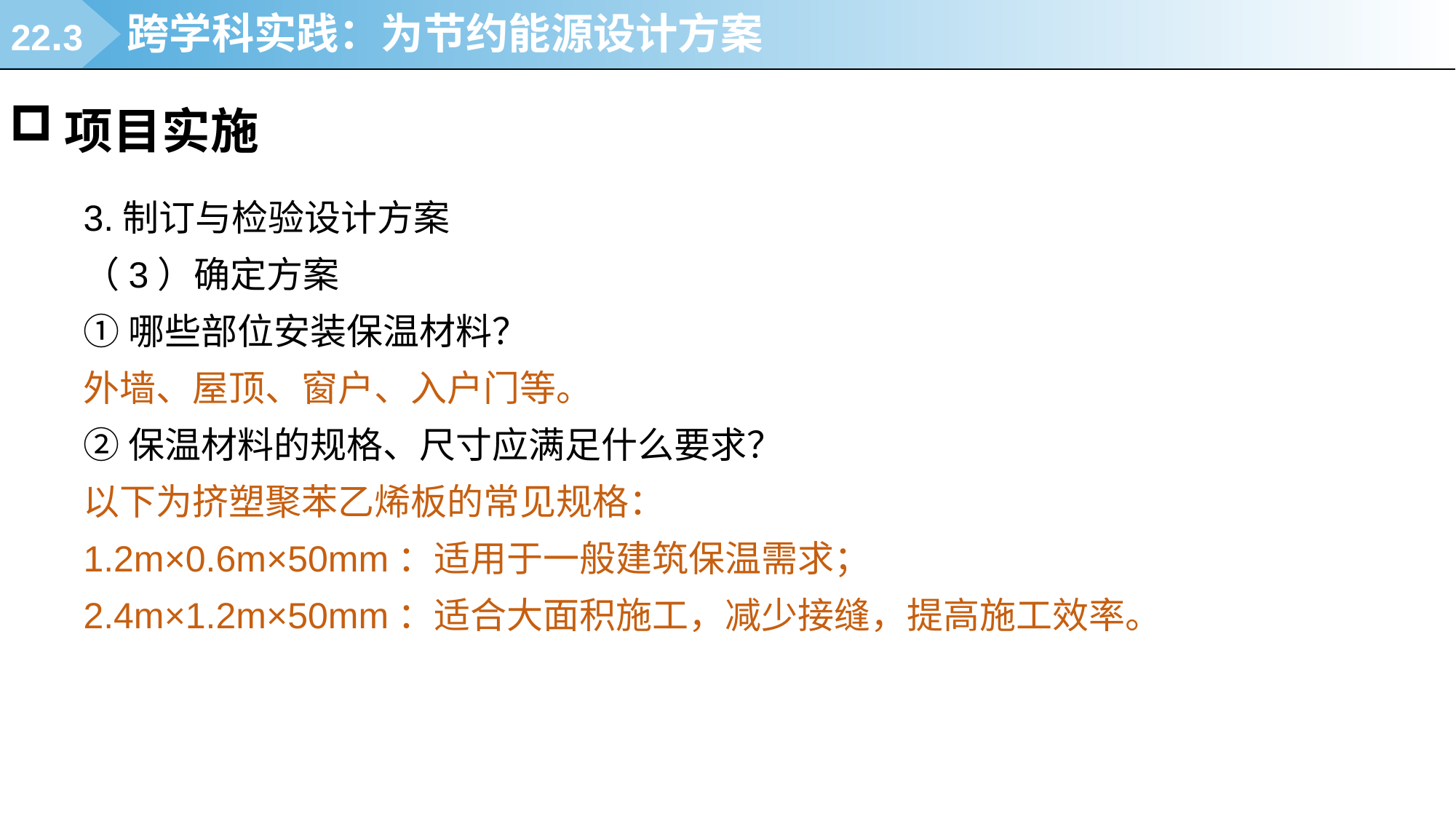

22.3
跨学科实践：为节约能源设计方案
项目实施
3.制订与检验设计方案
（3）确定方案
①哪些部位安装保温材料？
外墙、屋顶、窗户、入户门等。
②保温材料的规格、尺寸应满足什么要求？
以下为挤塑聚苯乙烯板的常见规格：
1.2m×0.6m×50mm：适用于一般建筑保温需求；
2.4m×1.2m×50mm：适合大面积施工，减少接缝，提高施工效率。